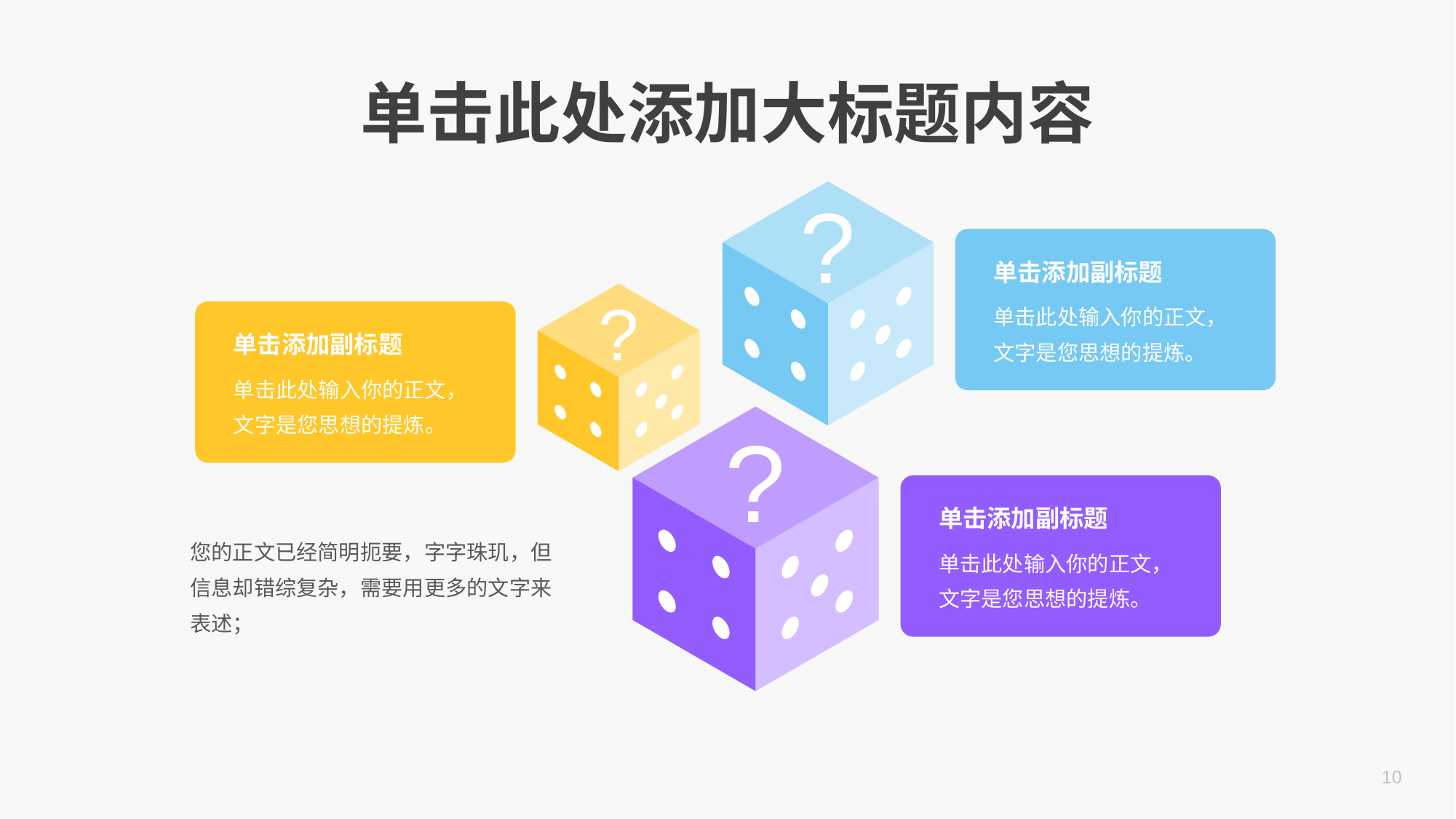

单击此处添加大标题内容
?

单击添加副标题
单击此处输入你的正文，文字是您思想的提炼。
?

单击添加副标题
单击此处输入你的正文，文字是您思想的提炼。
?

单击添加副标题
单击此处输入你的正文，文字是您思想的提炼。
您的正文已经简明扼要，字字珠玑，但信息却错综复杂，需要用更多的文字来表述；